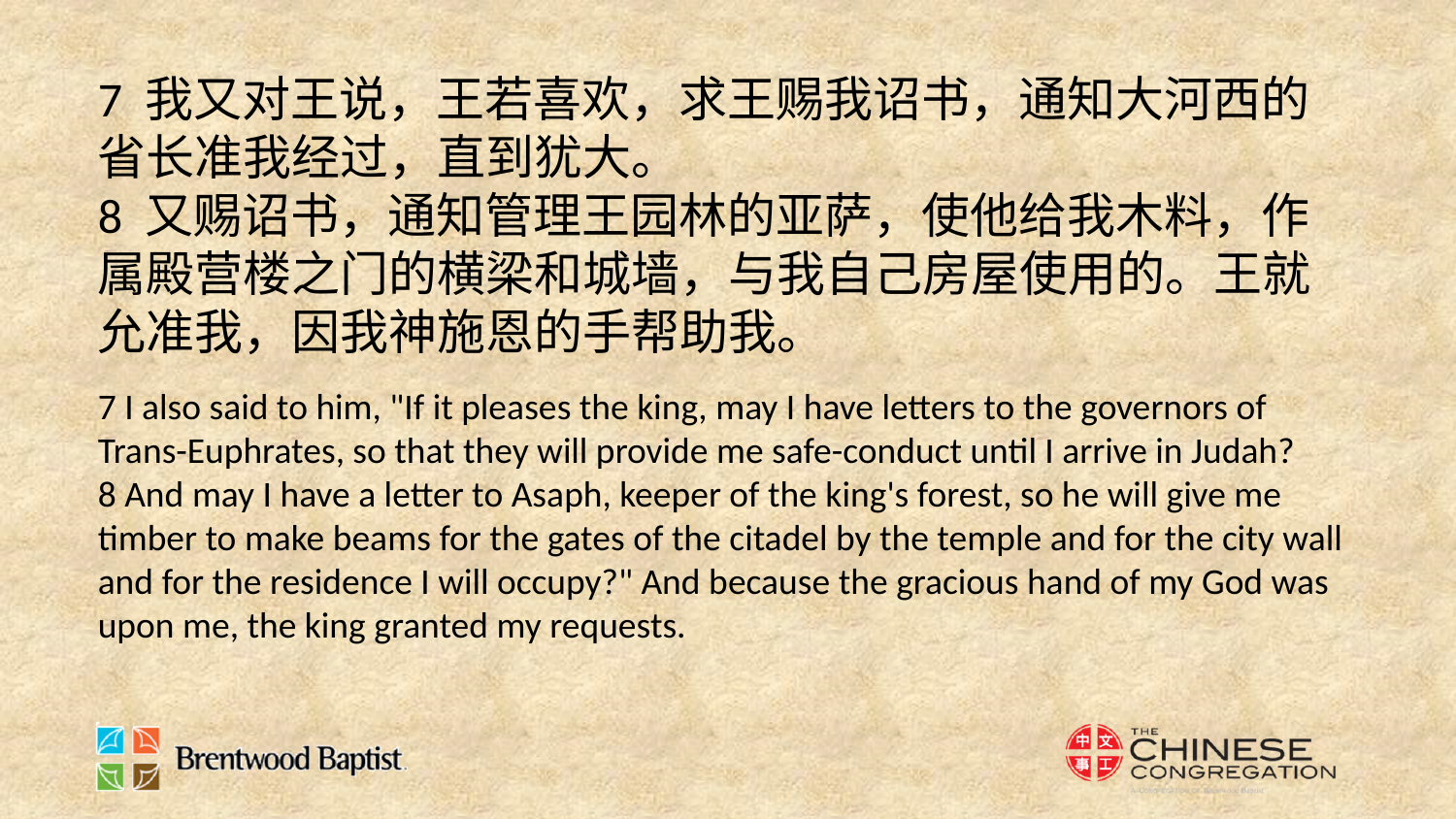

7 我又对王说，王若喜欢，求王赐我诏书，通知大河西的省长准我经过，直到犹大。
8 又赐诏书，通知管理王园林的亚萨，使他给我木料，作属殿营楼之门的横梁和城墙，与我自己房屋使用的。王就允准我，因我神施恩的手帮助我。

7 I also said to him, "If it pleases the king, may I have letters to the governors of Trans-Euphrates, so that they will provide me safe-conduct until I arrive in Judah?
8 And may I have a letter to Asaph, keeper of the king's forest, so he will give me timber to make beams for the gates of the citadel by the temple and for the city wall and for the residence I will occupy?" And because the gracious hand of my God was upon me, the king granted my requests.